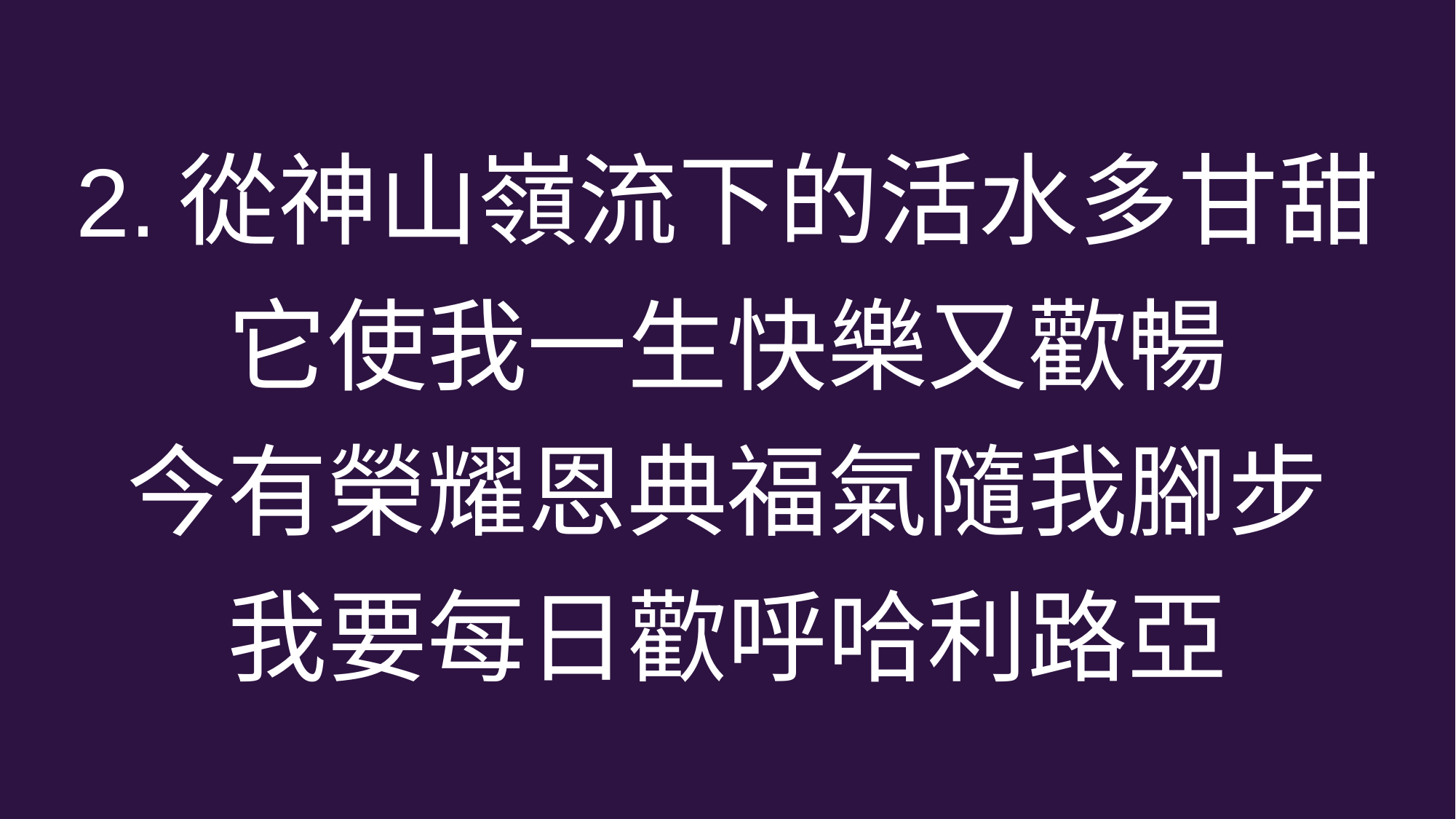

2.從神山嶺流下的活水多甘甜
它使我一生快樂又歡暢
今有榮耀恩典福氣隨我腳步
我要每日歡呼哈利路亞